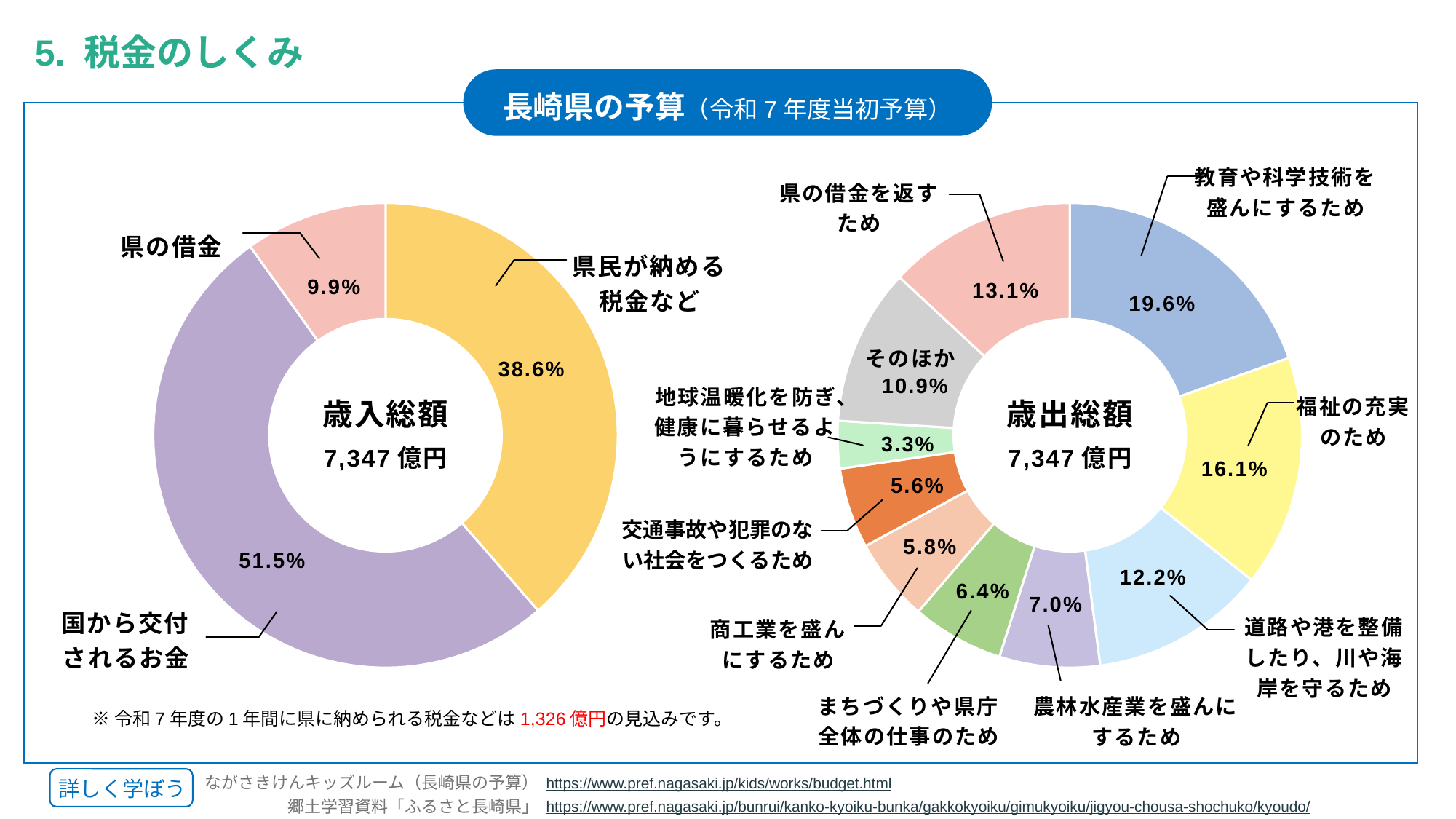

5. 税金のしくみ

長崎県の予算（令和7年度当初予算）

教育や科学技術を盛んにするため
県の借金を返すため

### Chart

| Category | 県の収入 |
|---|---|
| 県民が納める税金など | 38.6 |
| 国から交付されるお金 | 51.5 |
| 県の借金 | 9.9 |

### Chart

| Category | 総額 |
|---|---|
| 教育や科学技術を盛んにするため | 19.6 |
| 福祉の充実のため | 16.1 |
| 道路や港を整備したり、川や海岸を守るため | 12.2 |
| 農林水産業を盛んにするため | 7.0 |
| まちづくりや県庁全体の仕事のため | 6.4 |
| 商工業を盛んにするため | 5.8 |
| 交通事故や犯罪のない社会をつくるため | 5.6 |
| 地球温暖化を防ぎ、健康に暮らせるようにするため | 3.3 |
| そのほか | 10.9 |
| 県の借金を返すため | 13.1 |
県の借金
県民が納める税金など
9.9%
13.1%
19.6%
そのほか
38.6%
10.9%
地球温暖化を防ぎ、健康に暮らせるようにするため
福祉の充実のため
歳入総額
歳出総額
3.3%
7,347億円
7,347億円
16.1%
5.6%
交通事故や犯罪のない社会をつくるため
5.8%
51.5%
12.2%
6.4%
7.0%
国から交付されるお金
道路や港を整備したり、川や海岸を守るため
商工業を盛んにするため
まちづくりや県庁全体の仕事のため
農林水産業を盛んにするため
※令和7年度の1年間に県に納められる税金などは1,326億円の見込みです。
ながさきけんキッズルーム（長崎県の予算）郷土学習資料「ふるさと長崎県」
https://www.pref.nagasaki.jp/kids/works/budget.html
https://www.pref.nagasaki.jp/bunrui/kanko-kyoiku-bunka/gakkokyoiku/gimukyoiku/jigyou-chousa-shochuko/kyoudo/

詳しく学ぼう